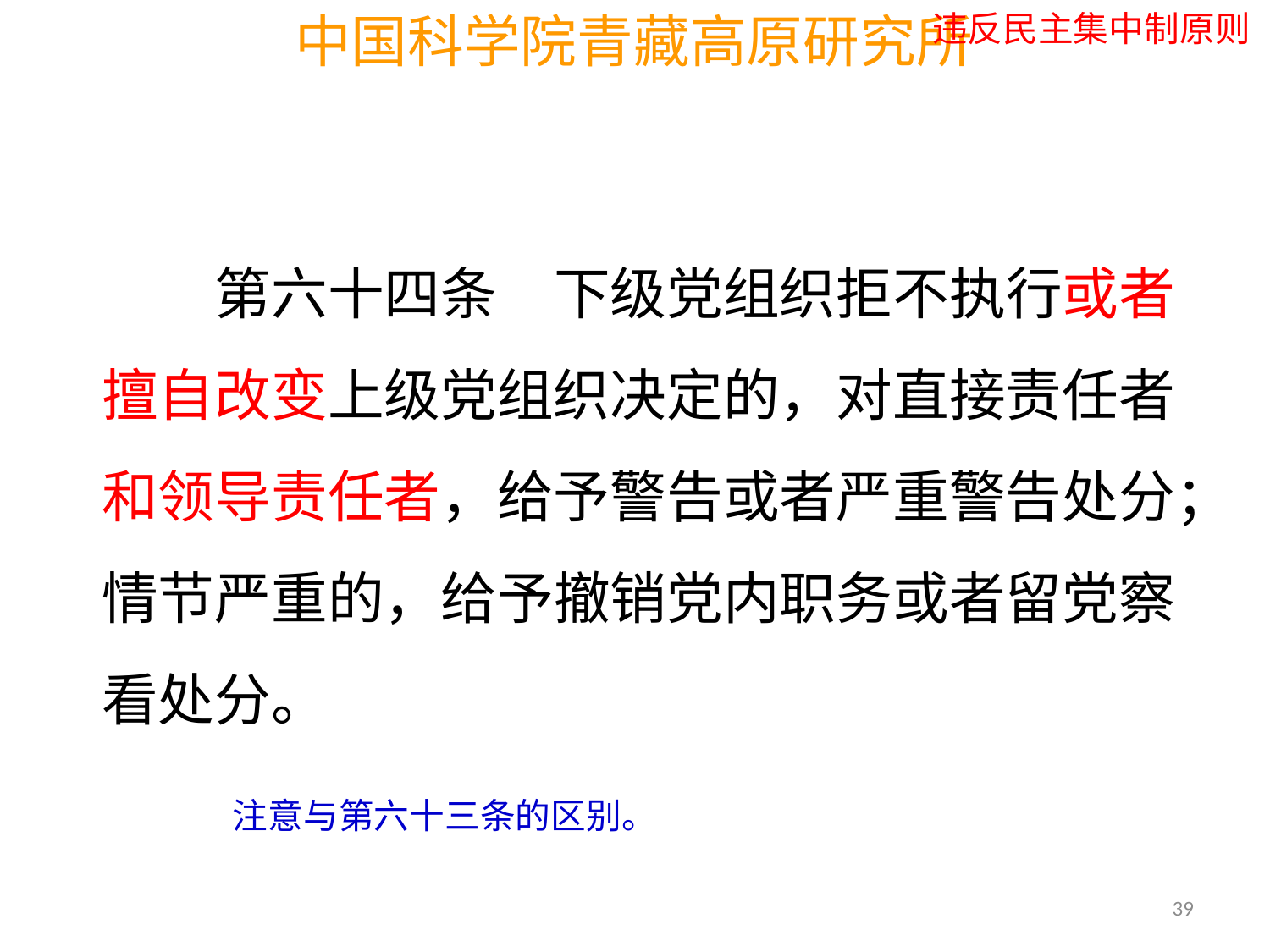

违反民主集中制原则
　　第六十四条　下级党组织拒不执行或者擅自改变上级党组织决定的，对直接责任者和领导责任者，给予警告或者严重警告处分；情节严重的，给予撤销党内职务或者留党察看处分。
注意与第六十三条的区别。
39